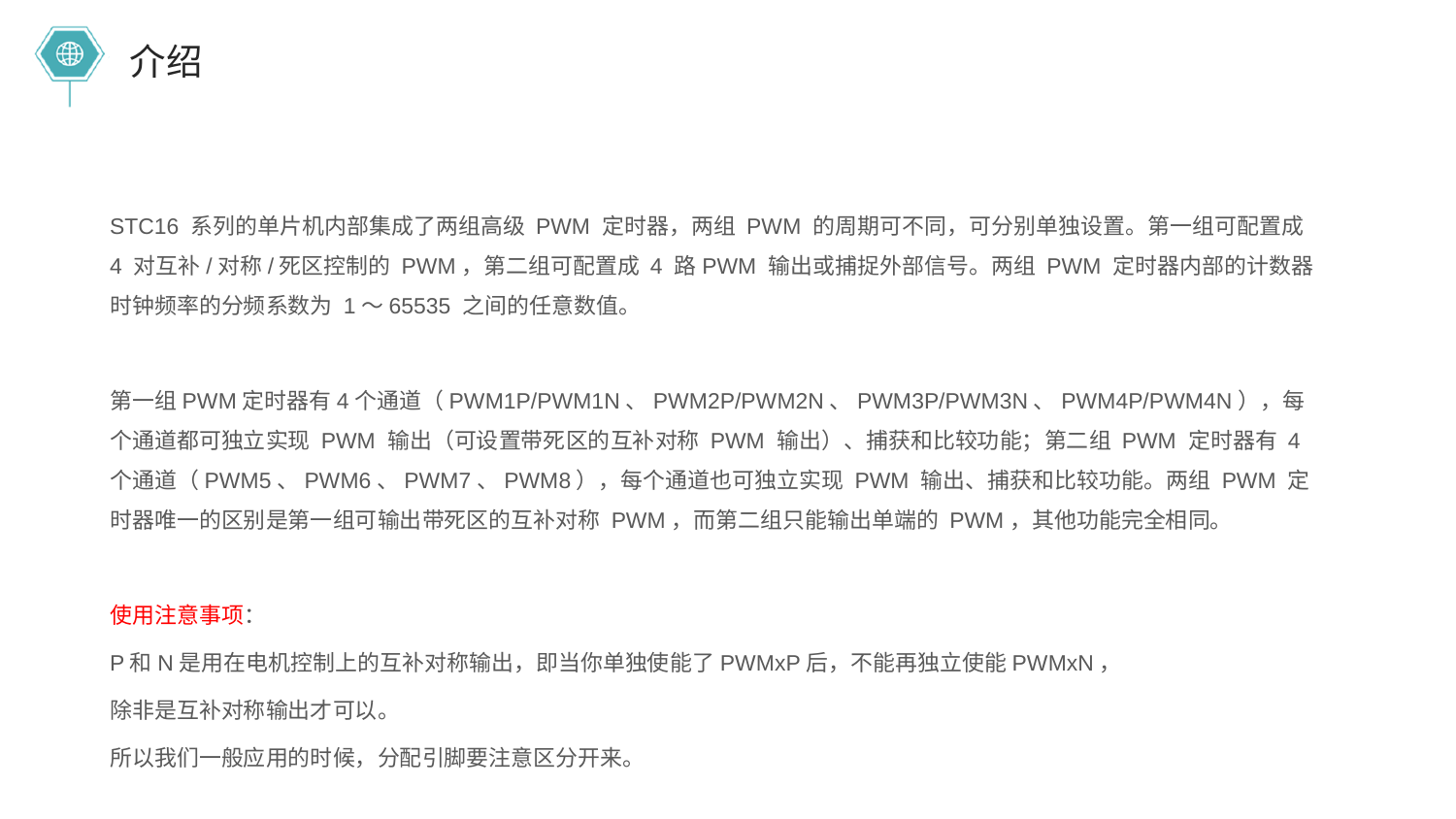

介绍
STC16 系列的单片机内部集成了两组高级 PWM 定时器，两组 PWM 的周期可不同，可分别单独设置。第一组可配置成 4 对互补/对称/死区控制的 PWM，第二组可配置成 4 路PWM 输出或捕捉外部信号。两组 PWM 定时器内部的计数器时钟频率的分频系数为 1～65535 之间的任意数值。

第一组PWM定时器有4个通道（PWM1P/PWM1N、PWM2P/PWM2N、PWM3P/PWM3N、PWM4P/PWM4N），每个通道都可独立实现 PWM 输出（可设置带死区的互补对称 PWM 输出）、捕获和比较功能；第二组 PWM 定时器有 4 个通道（PWM5、PWM6、PWM7、PWM8），每个通道也可独立实现 PWM 输出、捕获和比较功能。两组 PWM 定时器唯一的区别是第一组可输出带死区的互补对称 PWM，而第二组只能输出单端的 PWM，其他功能完全相同。

使用注意事项：
P和N是用在电机控制上的互补对称输出，即当你单独使能了PWMxP后，不能再独立使能PWMxN，
除非是互补对称输出才可以。
所以我们一般应用的时候，分配引脚要注意区分开来。